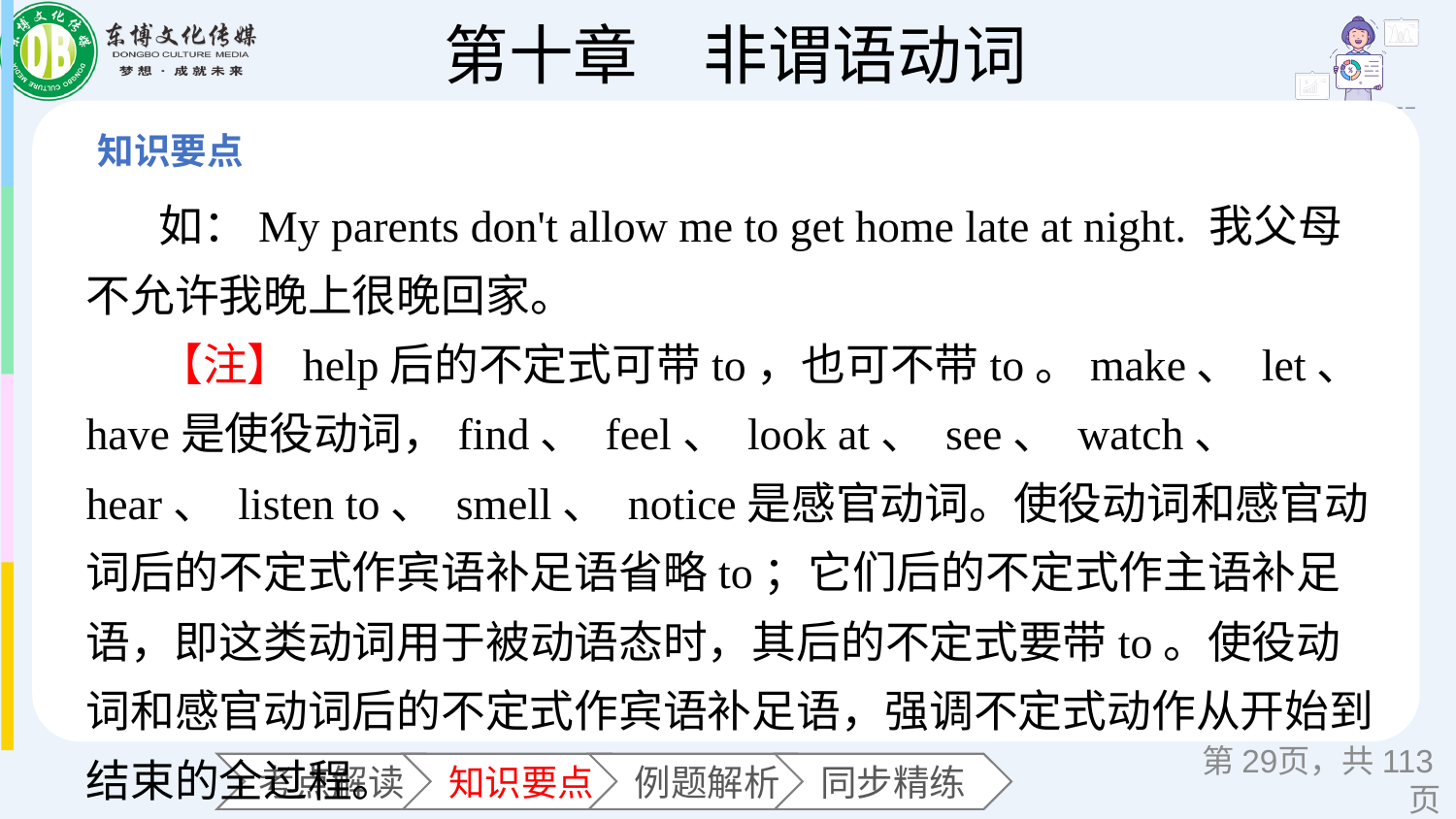

如：My parents don't allow me to get home late at night. 我父母不允许我晚上很晚回家。
【注】help后的不定式可带to，也可不带to。make、 let、 have是使役动词，find、 feel、 look at、 see、 watch、 hear、 listen to、 smell、 notice是感官动词。使役动词和感官动词后的不定式作宾语补足语省略to；它们后的不定式作主语补足语，即这类动词用于被动语态时，其后的不定式要带to。使役动词和感官动词后的不定式作宾语补足语，强调不定式动作从开始到结束的全过程。

第29页，共113页